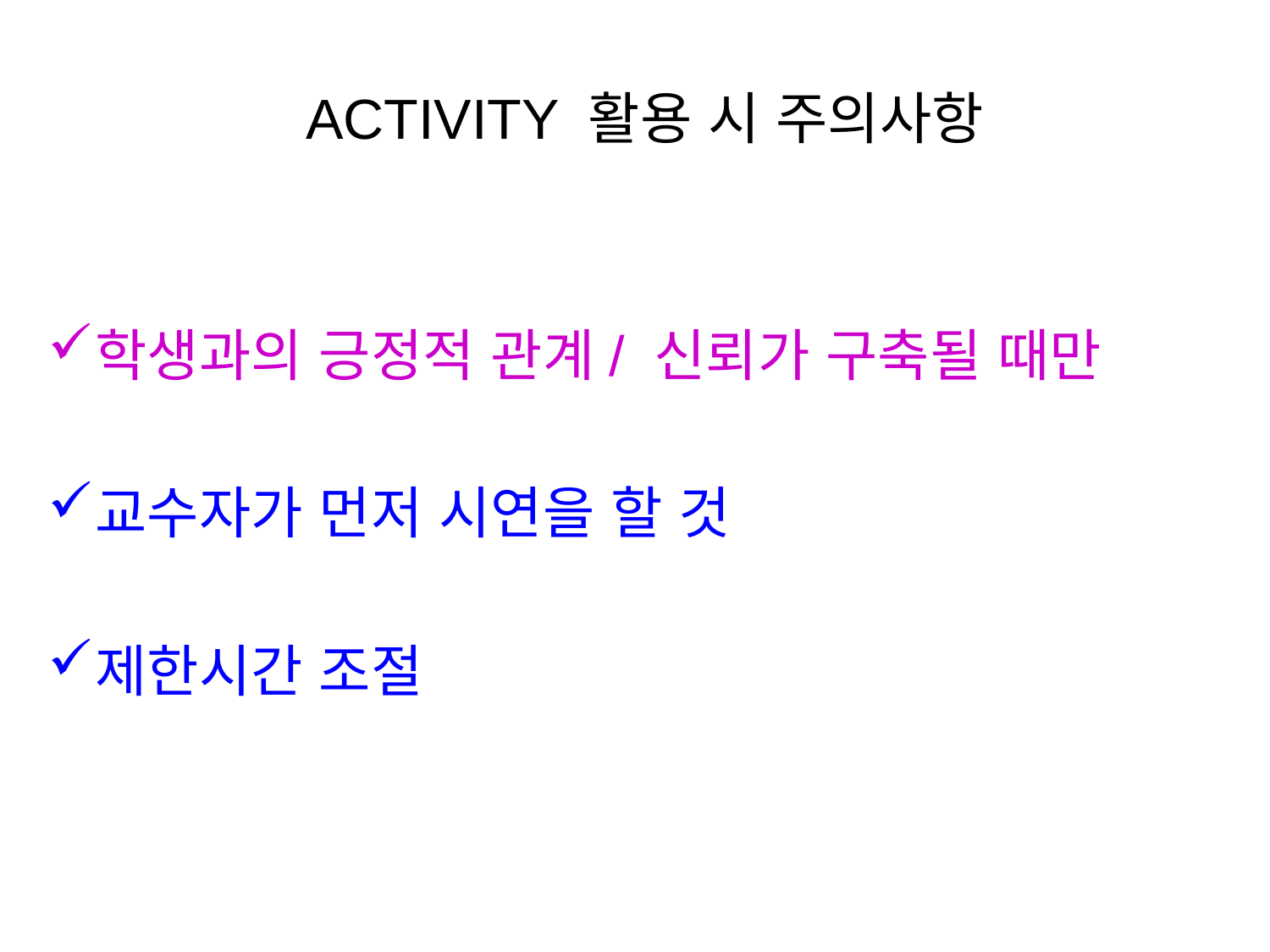

ACTIVITY 활용 시 주의사항

학생과의 긍정적 관계/ 신뢰가 구축될 때만

교수자가 먼저 시연을 할 것

제한시간 조절